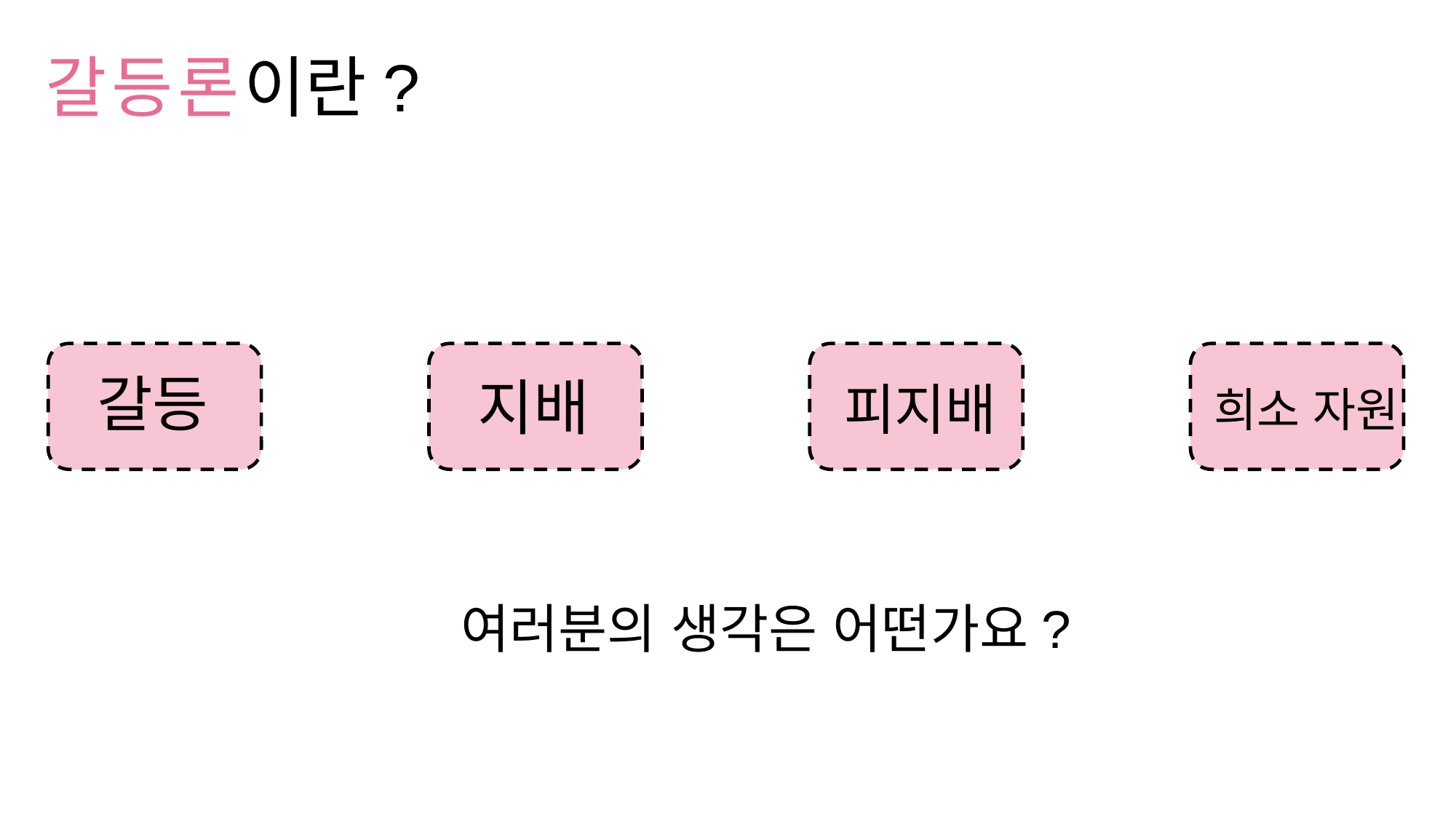

갈등론이란?

갈등
지배
피지배
희소 자원
여러분의 생각은 어떤가요?